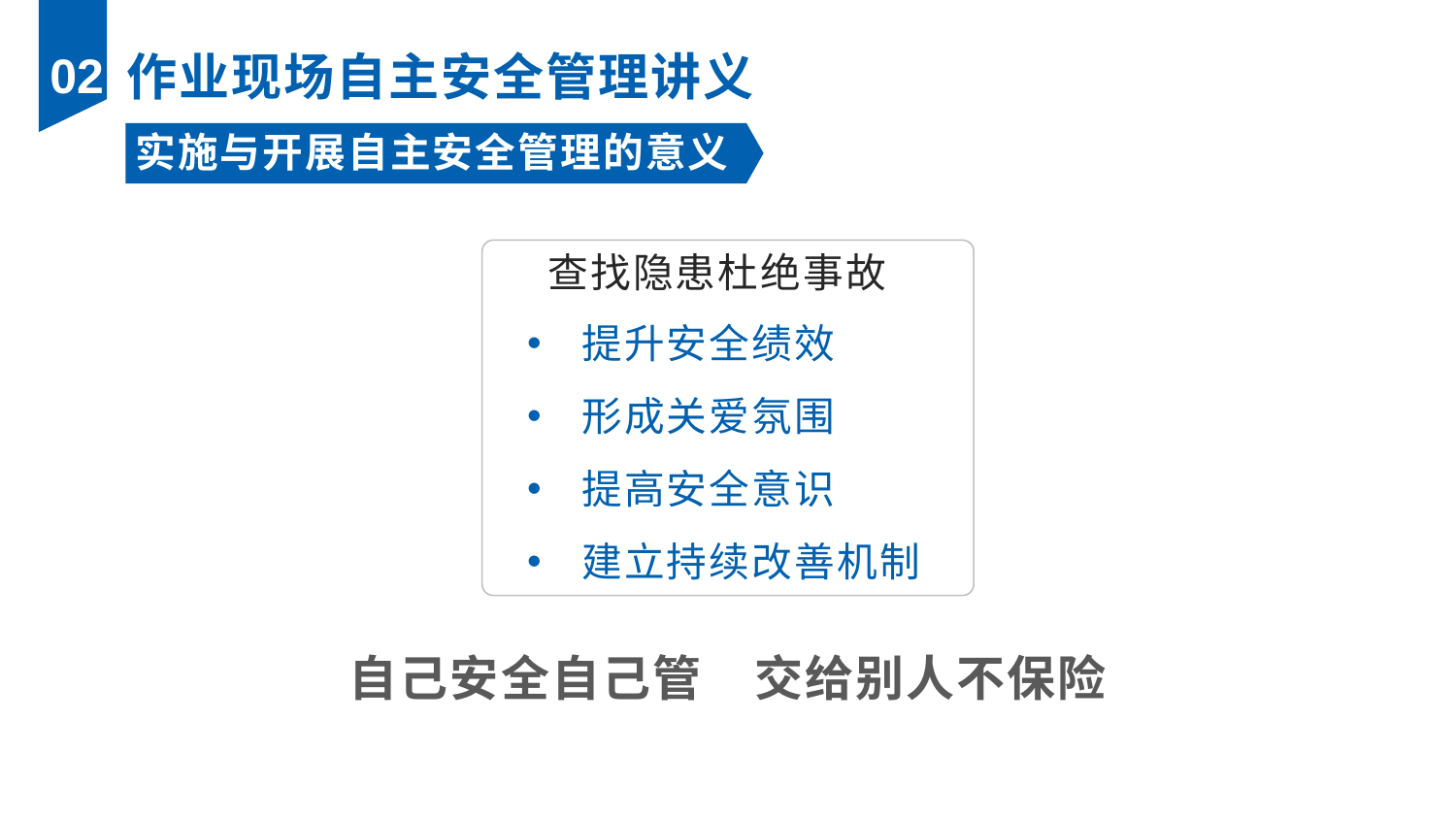

02
作业现场自主安全管理讲义
实施与开展自主安全管理的意义

查找隐患杜绝事故
提升安全绩效
形成关爱氛围
提高安全意识
建立持续改善机制
自己安全自己管    交给别人不保险